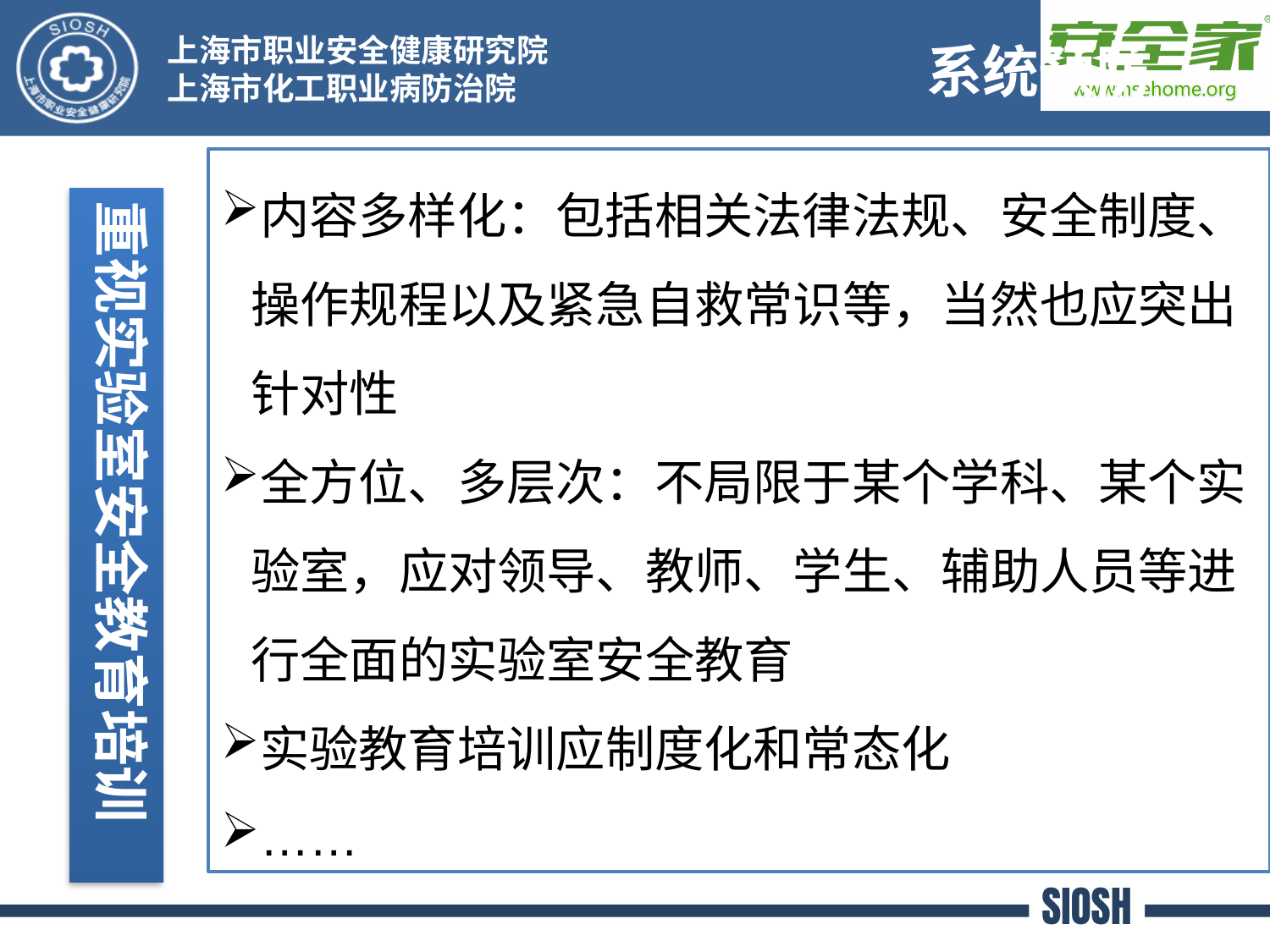

系统预防
内容多样化：包括相关法律法规、安全制度、操作规程以及紧急自救常识等，当然也应突出针对性
全方位、多层次：不局限于某个学科、某个实验室，应对领导、教师、学生、辅助人员等进行全面的实验室安全教育
实验教育培训应制度化和常态化
……
重视实验室安全教育培训